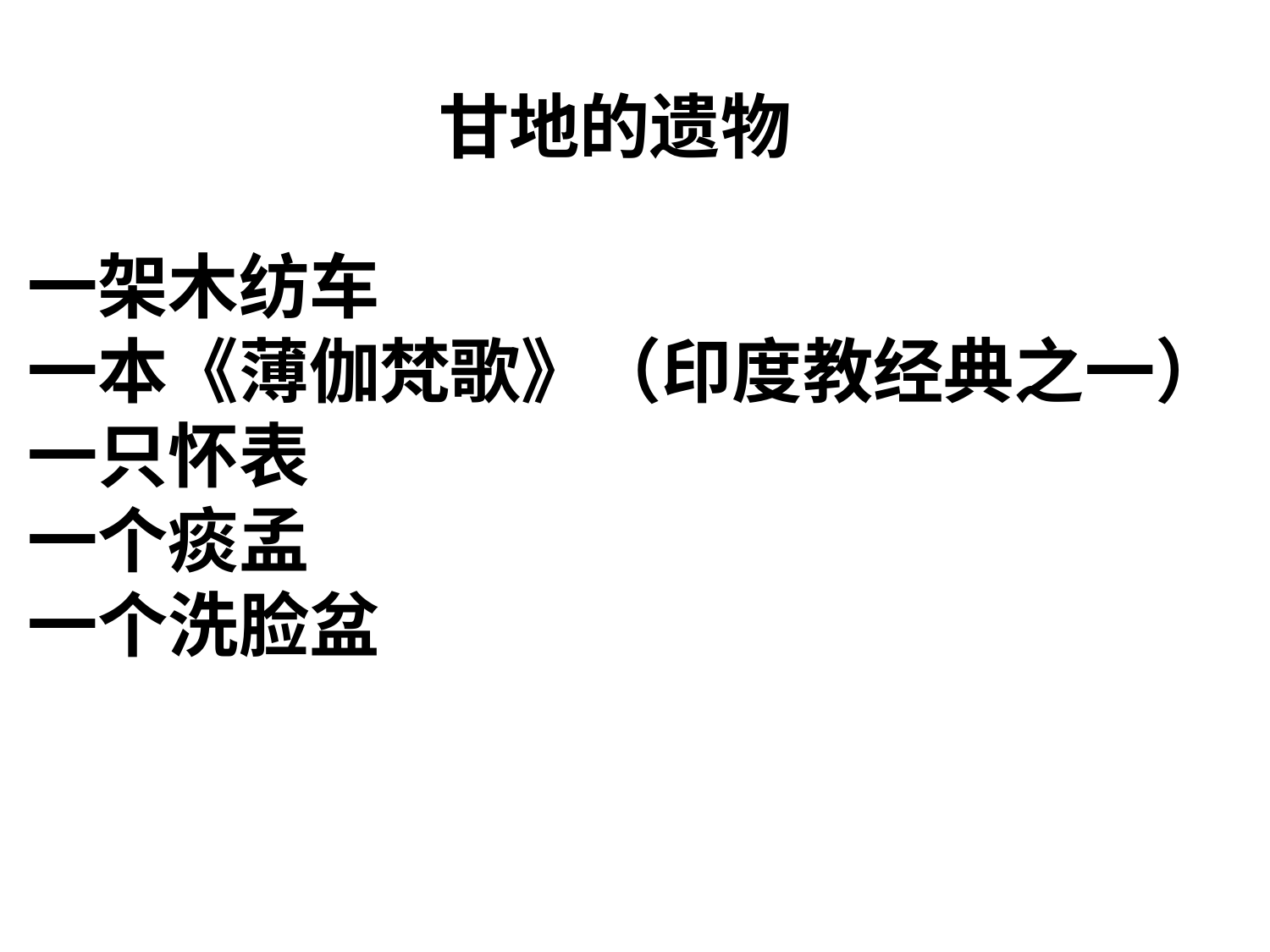

甘地的遗物
一架木纺车
一本《薄伽梵歌》（印度教经典之一）
一只怀表
一个痰孟
一个洗脸盆